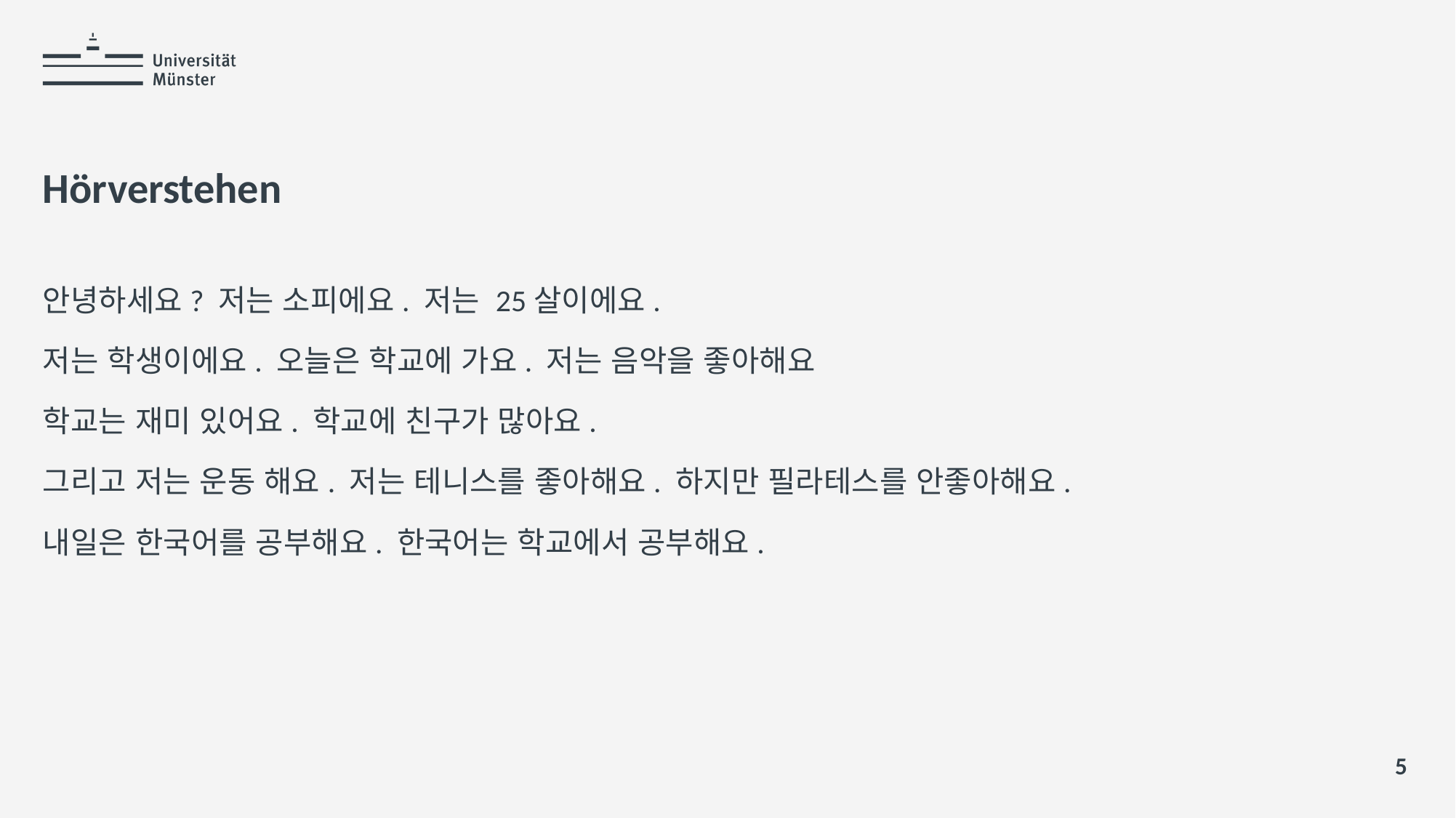

# Hörverstehen
안녕하세요? 저는 소피에요. 저는 25살이에요.
저는 학생이에요. 오늘은 학교에 가요. 저는 음악을 좋아해요
학교는 재미 있어요. 학교에 친구가 많아요.
그리고 저는 운동 해요. 저는 테니스를 좋아해요. 하지만 필라테스를 안좋아해요.
내일은 한국어를 공부해요. 한국어는 학교에서 공부해요.

5